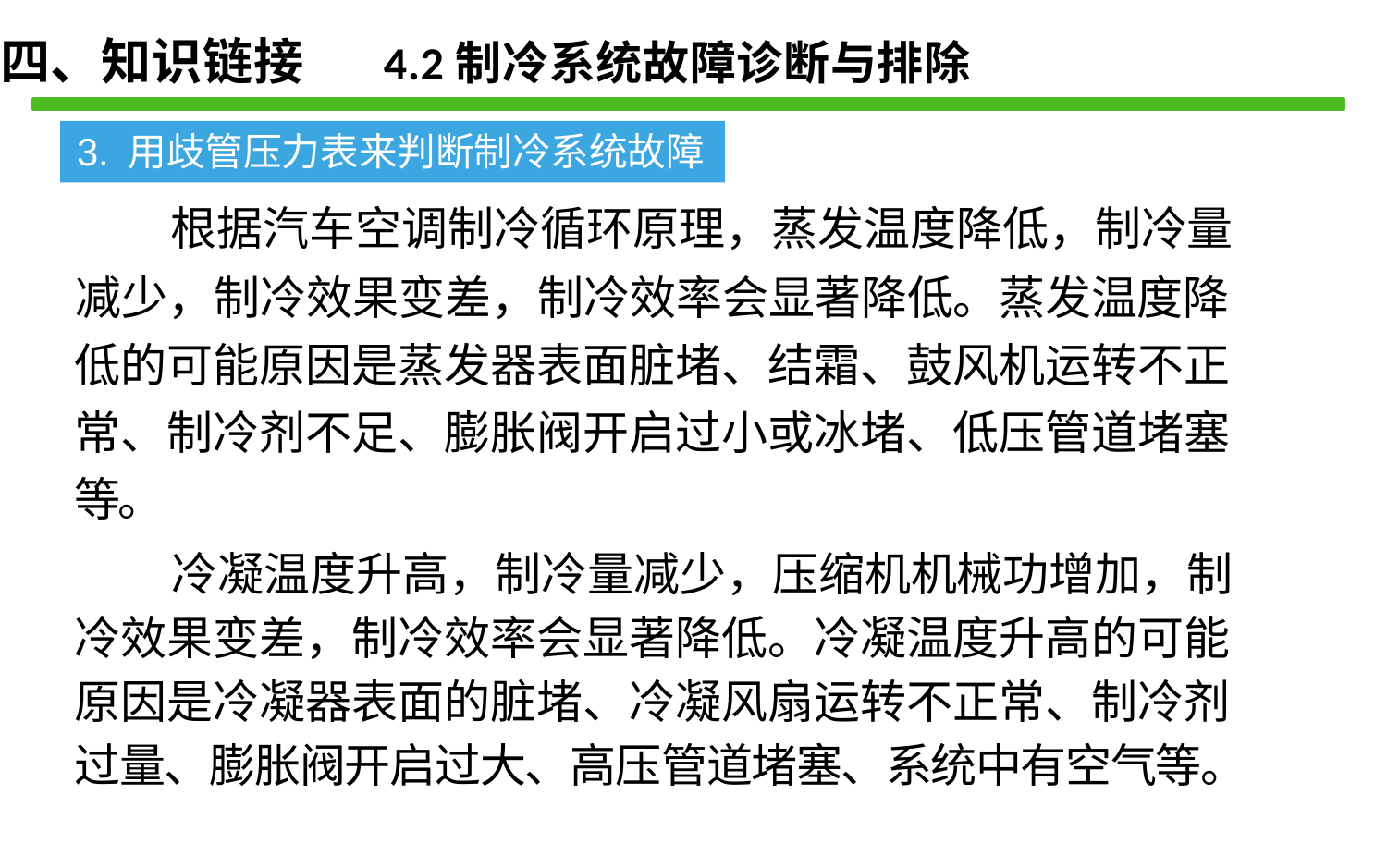

四、知识链接     4.2制冷系统故障诊断与排除

3. 用歧管压力表来判断制冷系统故障

根据汽车空调制冷循环原理，蒸发温度降低，制冷量
减少，制冷效果变差，制冷效率会显著降低。蒸发温度降    低的可能原因是蒸发器表面脏堵、结霜、鼓风机运转不正    常、制冷剂不足、膨胀阀开启过小或冰堵、低压管道堵塞    等。
冷凝温度升高，制冷量减少，压缩机机械功增加，制   冷效果变差，制冷效率会显著降低。冷凝温度升高的可能    原因是冷凝器表面的脏堵、冷凝风扇运转不正常、制冷剂    过量、膨胀阀开启过大、高压管道堵塞、系统中有空气等。